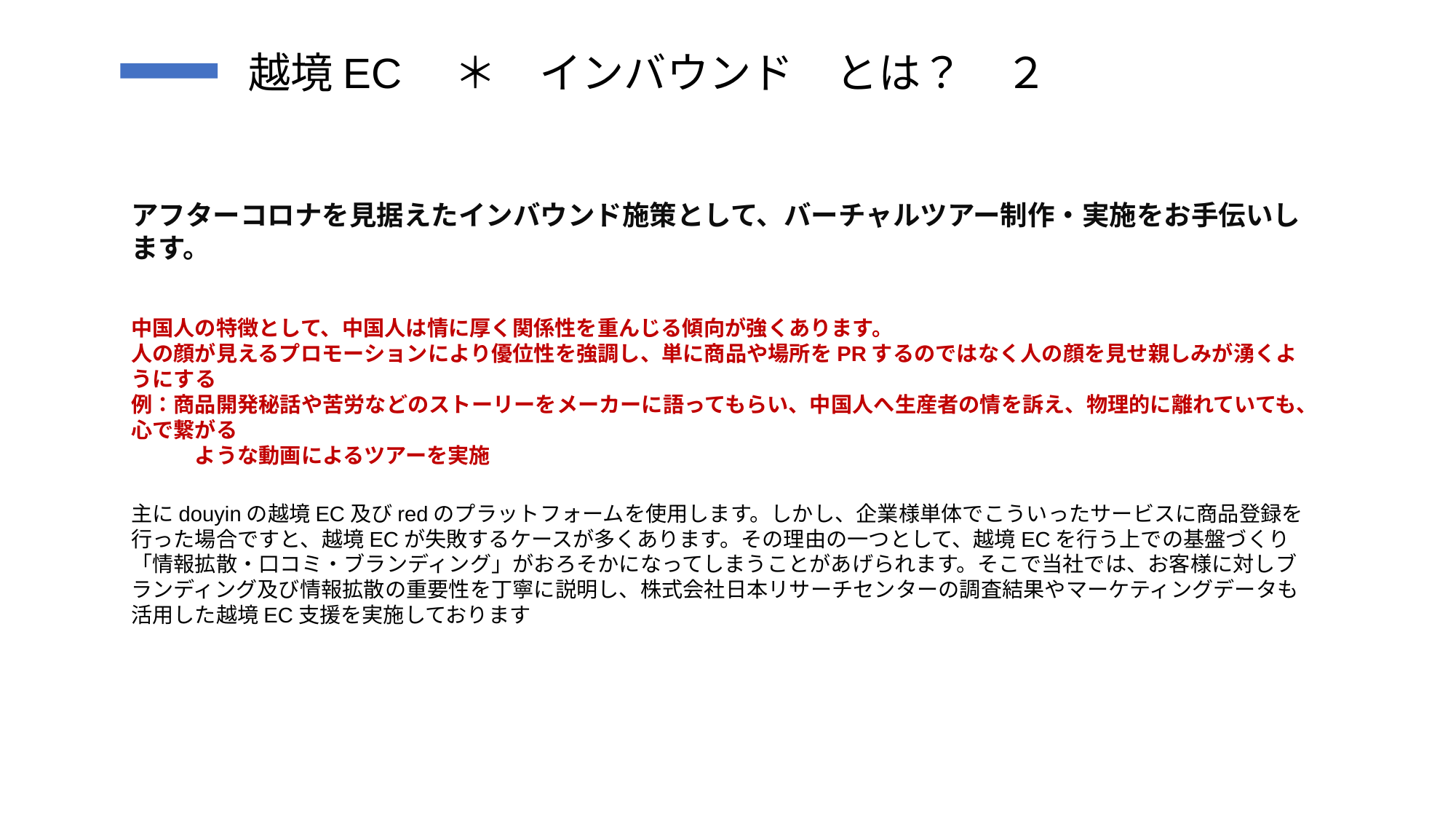

# 越境EC　＊　インバウンド　とは？　２

アフターコロナを見据えたインバウンド施策として、バーチャルツアー制作・実施をお手伝いします。

中国人の特徴として、中国人は情に厚く関係性を重んじる傾向が強くあります。
人の顔が見えるプロモーションにより優位性を強調し、単に商品や場所をPRするのではなく人の顔を見せ親しみが湧くようにする
例：商品開発秘話や苦労などのストーリーをメーカーに語ってもらい、中国人へ生産者の情を訴え、物理的に離れていても、心で繋がる
　　　ような動画によるツアーを実施

主にdouyinの越境EC及びredのプラットフォームを使用します。しかし、企業様単体でこういったサービスに商品登録を行った場合ですと、越境ECが失敗するケースが多くあります。その理由の一つとして、越境ECを行う上での基盤づくり「情報拡散・口コミ・ブランディング」がおろそかになってしまうことがあげられます。そこで当社では、お客様に対しブランディング及び情報拡散の重要性を丁寧に説明し、株式会社日本リサーチセンターの調査結果やマーケティングデータも活用した越境EC支援を実施しております